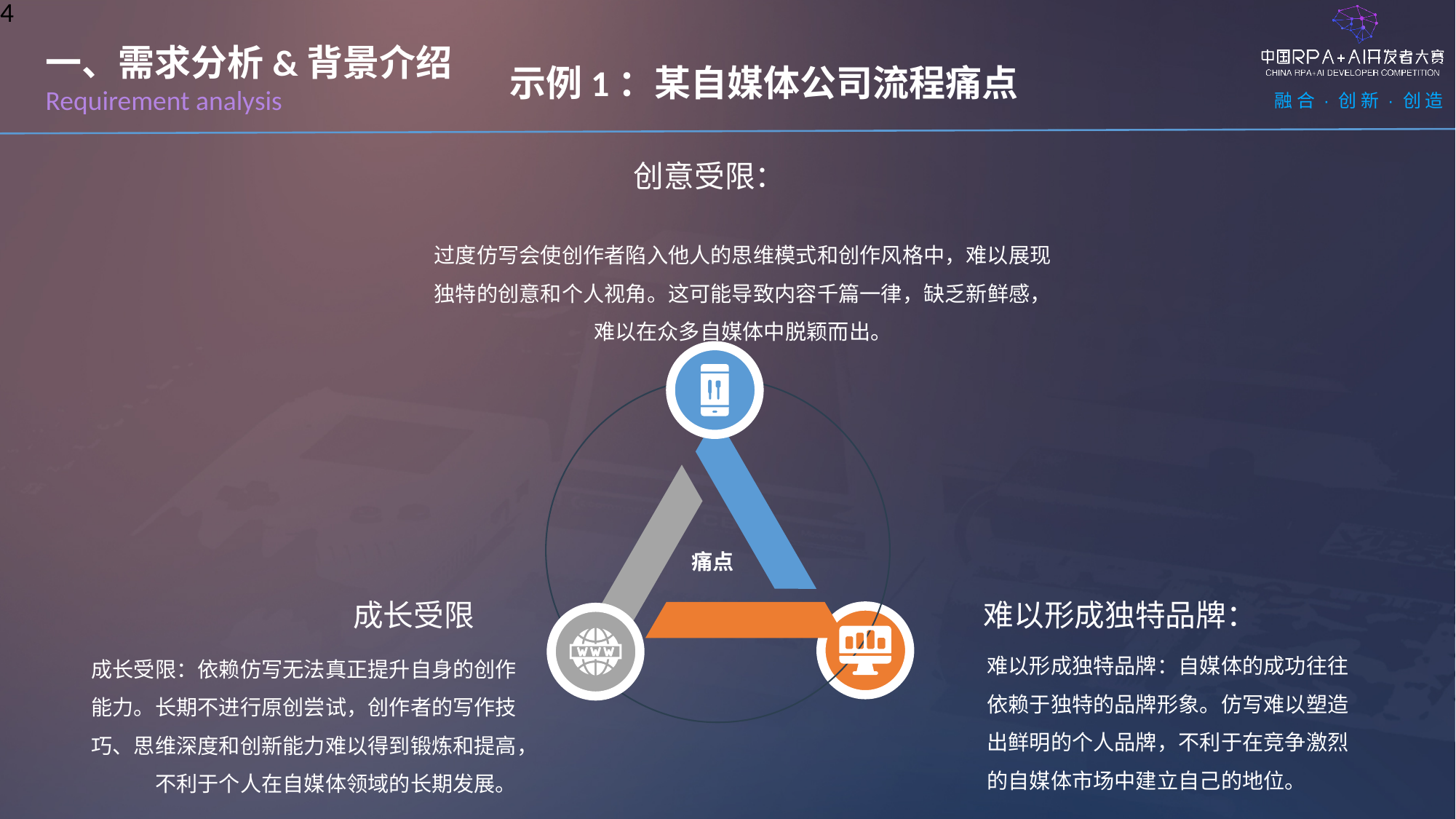

4
示例1：某自媒体公司流程痛点
一、需求分析&背景介绍
Requirement analysis
创意受限：
过度仿写会使创作者陷入他人的思维模式和创作风格中，难以展现独特的创意和个人视角。这可能导致内容千篇一律，缺乏新鲜感，难以在众多自媒体中脱颖而出。

痛点

成长受限
难以形成独特品牌：
难以形成独特品牌：自媒体的成功往往依赖于独特的品牌形象。仿写难以塑造出鲜明的个人品牌，不利于在竞争激烈的自媒体市场中建立自己的地位。
成长受限：依赖仿写无法真正提升自身的创作能力。长期不进行原创尝试，创作者的写作技巧、思维深度和创新能力难以得到锻炼和提高，不利于个人在自媒体领域的长期发展。